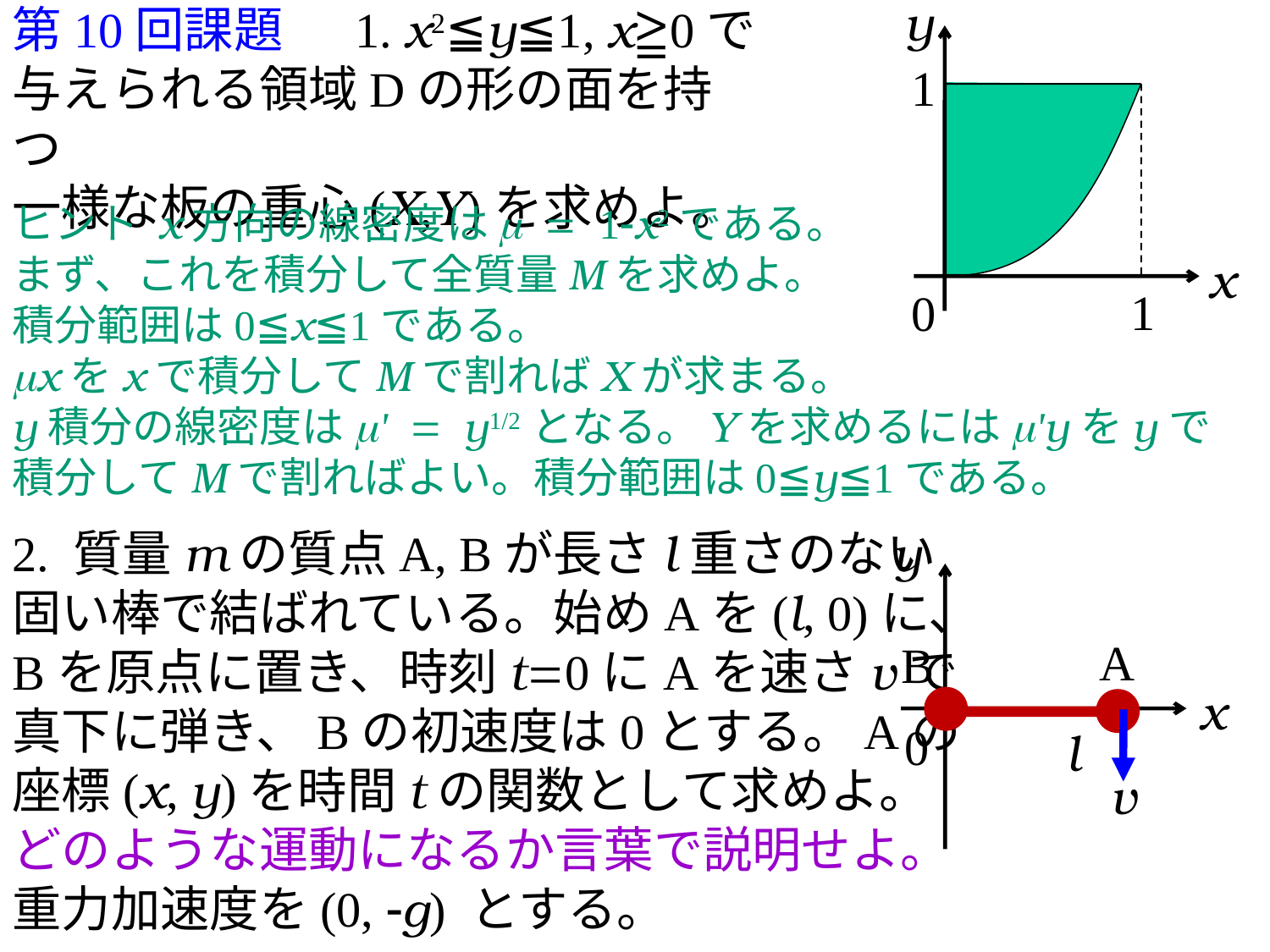

y
1

x
1
0

第10回課題 　1. x2≦y≦1, x≧0で
与えられる領域Dの形の面を持つ
一様な板の重心(X,Y)を求めよ。
ヒント x方向の線密度はμ = 1−x2である。
まず、これを積分して全質量Mを求めよ。
積分範囲は0≦x≦1である。
μxをxで積分してMで割ればXが求まる。
y積分の線密度はμ' = y1/2となる。Yを求めるにはμ'yをyで
積分してMで割ればよい。積分範囲は0≦y≦1である。
2. 質量mの質点A, Bが長さl重さのない
固い棒で結ばれている。始めAを(l, 0)に、
Bを原点に置き、時刻t=0にAを速さvで
真下に弾き、Bの初速度は0とする。Aの
座標(x, y)を時間tの関数として求めよ。
どのような運動になるか言葉で説明せよ。
重力加速度を(0, −g) とする。

y
A
B
x

0

l

v